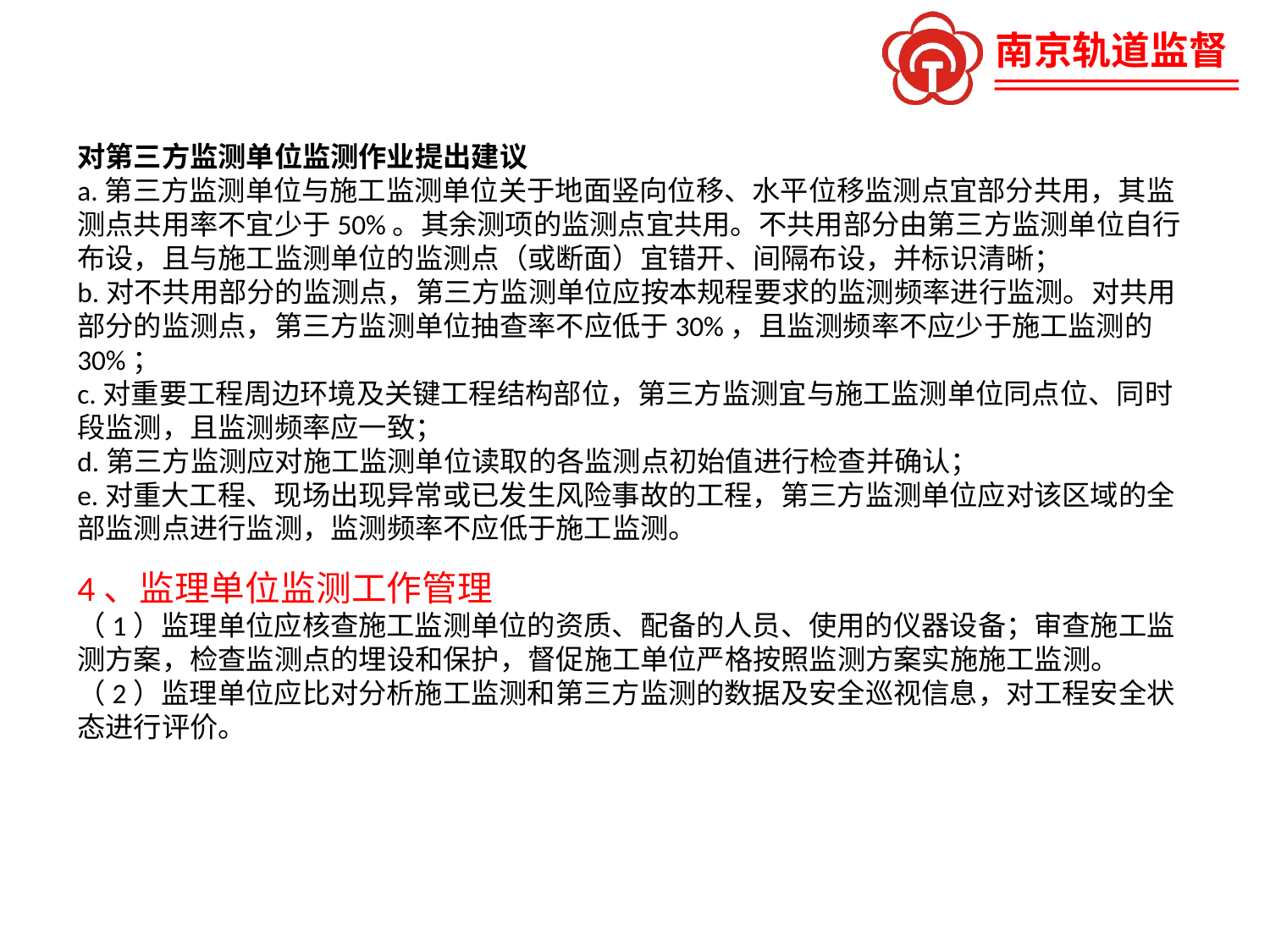

对第三方监测单位监测作业提出建议
a.第三方监测单位与施工监测单位关于地面竖向位移、水平位移监测点宜部分共用，其监测点共用率不宜少于50%。其余测项的监测点宜共用。不共用部分由第三方监测单位自行布设，且与施工监测单位的监测点（或断面）宜错开、间隔布设，并标识清晰；
b.对不共用部分的监测点，第三方监测单位应按本规程要求的监测频率进行监测。对共用部分的监测点，第三方监测单位抽查率不应低于30%，且监测频率不应少于施工监测的30%；
c.对重要工程周边环境及关键工程结构部位，第三方监测宜与施工监测单位同点位、同时段监测，且监测频率应一致；
d.第三方监测应对施工监测单位读取的各监测点初始值进行检查并确认；
e.对重大工程、现场出现异常或已发生风险事故的工程，第三方监测单位应对该区域的全部监测点进行监测，监测频率不应低于施工监测。
4、监理单位监测工作管理
（1）监理单位应核查施工监测单位的资质、配备的人员、使用的仪器设备；审查施工监测方案，检查监测点的埋设和保护，督促施工单位严格按照监测方案实施施工监测。
（2）监理单位应比对分析施工监测和第三方监测的数据及安全巡视信息，对工程安全状态进行评价。